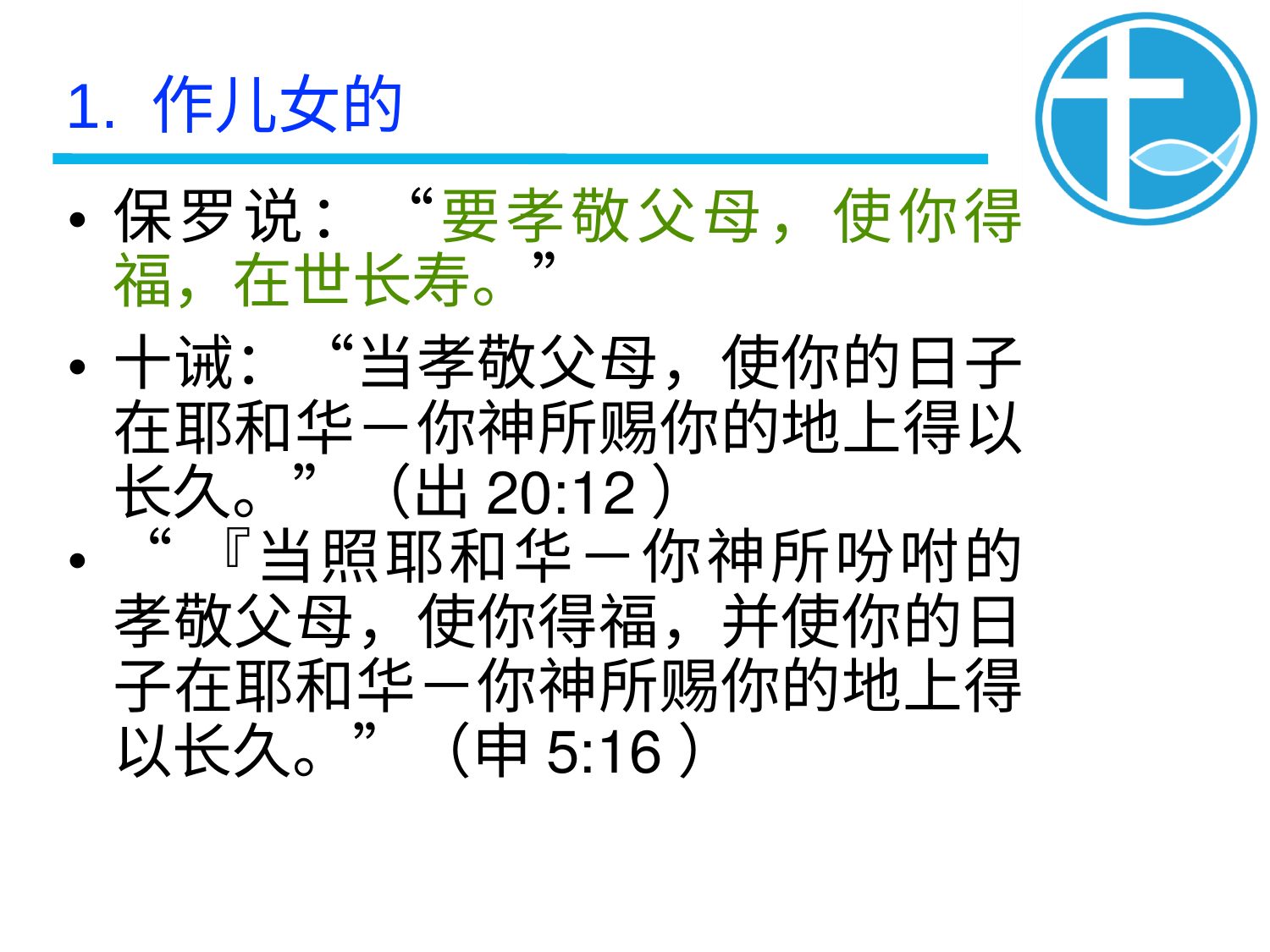

1. 作儿女的
保罗说：“要孝敬父母，使你得福，在世长寿。”
十诫：“当孝敬父母，使你的日子在耶和华－你神所赐你的地上得以长久。”（出20:12）
“『当照耶和华－你神所吩咐的孝敬父母，使你得福，并使你的日子在耶和华－你神所赐你的地上得以长久。”（申5:16）